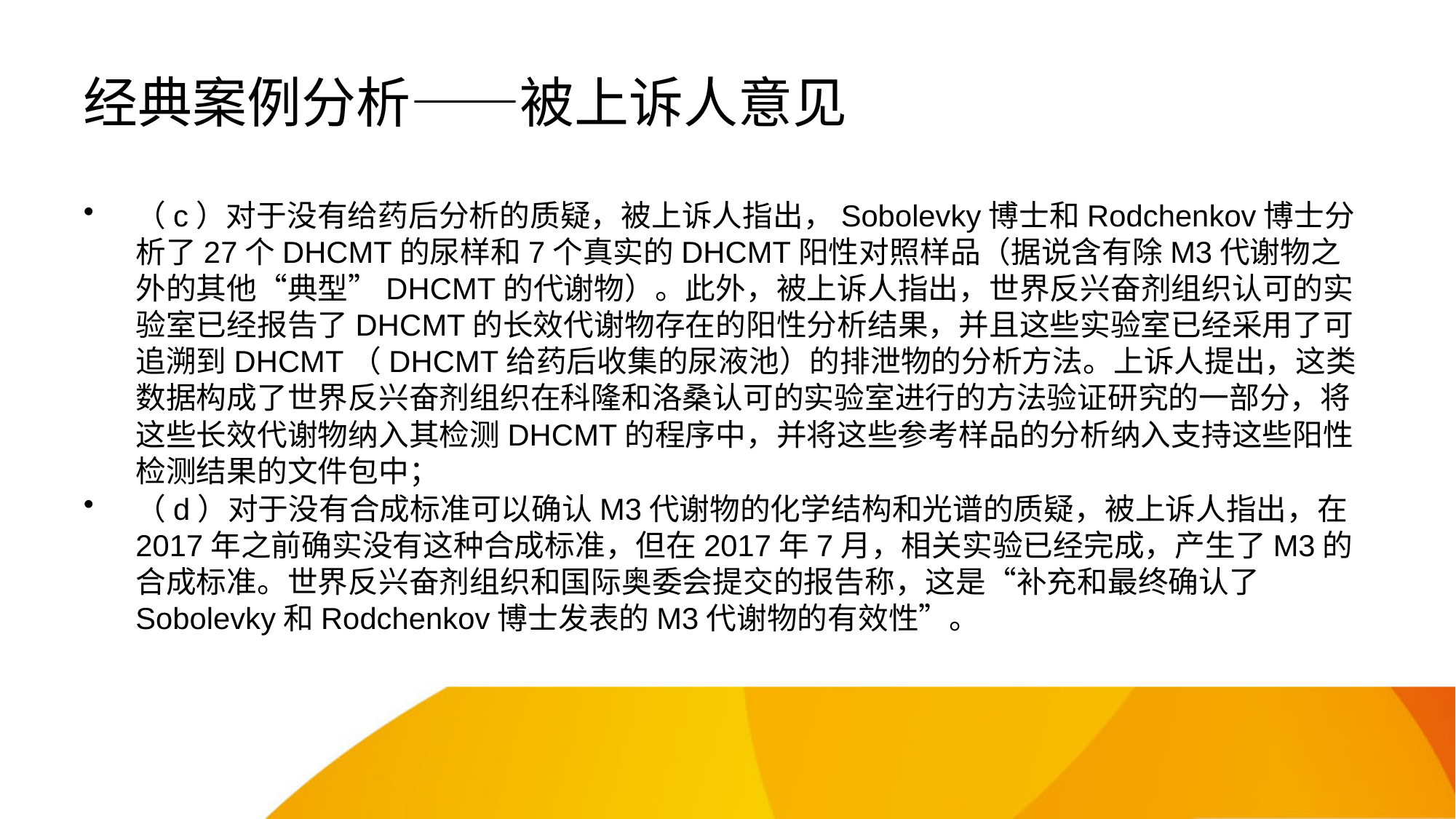

# 经典案例分析——被上诉人意见
（c）对于没有给药后分析的质疑，被上诉人指出，Sobolevky博士和Rodchenkov博士分析了27个DHCMT的尿样和7个真实的DHCMT阳性对照样品（据说含有除M3代谢物之外的其他“典型”DHCMT的代谢物）。此外，被上诉人指出，世界反兴奋剂组织认可的实验室已经报告了DHCMT的长效代谢物存在的阳性分析结果，并且这些实验室已经采用了可追溯到DHCMT（DHCMT给药后收集的尿液池）的排泄物的分析方法。上诉人提出，这类数据构成了世界反兴奋剂组织在科隆和洛桑认可的实验室进行的方法验证研究的一部分，将这些长效代谢物纳入其检测DHCMT的程序中，并将这些参考样品的分析纳入支持这些阳性检测结果的文件包中；
（d）对于没有合成标准可以确认M3代谢物的化学结构和光谱的质疑，被上诉人指出，在2017年之前确实没有这种合成标准，但在2017年7月，相关实验已经完成，产生了M3的合成标准。世界反兴奋剂组织和国际奥委会提交的报告称，这是“补充和最终确认了Sobolevky和Rodchenkov博士发表的M3代谢物的有效性”。